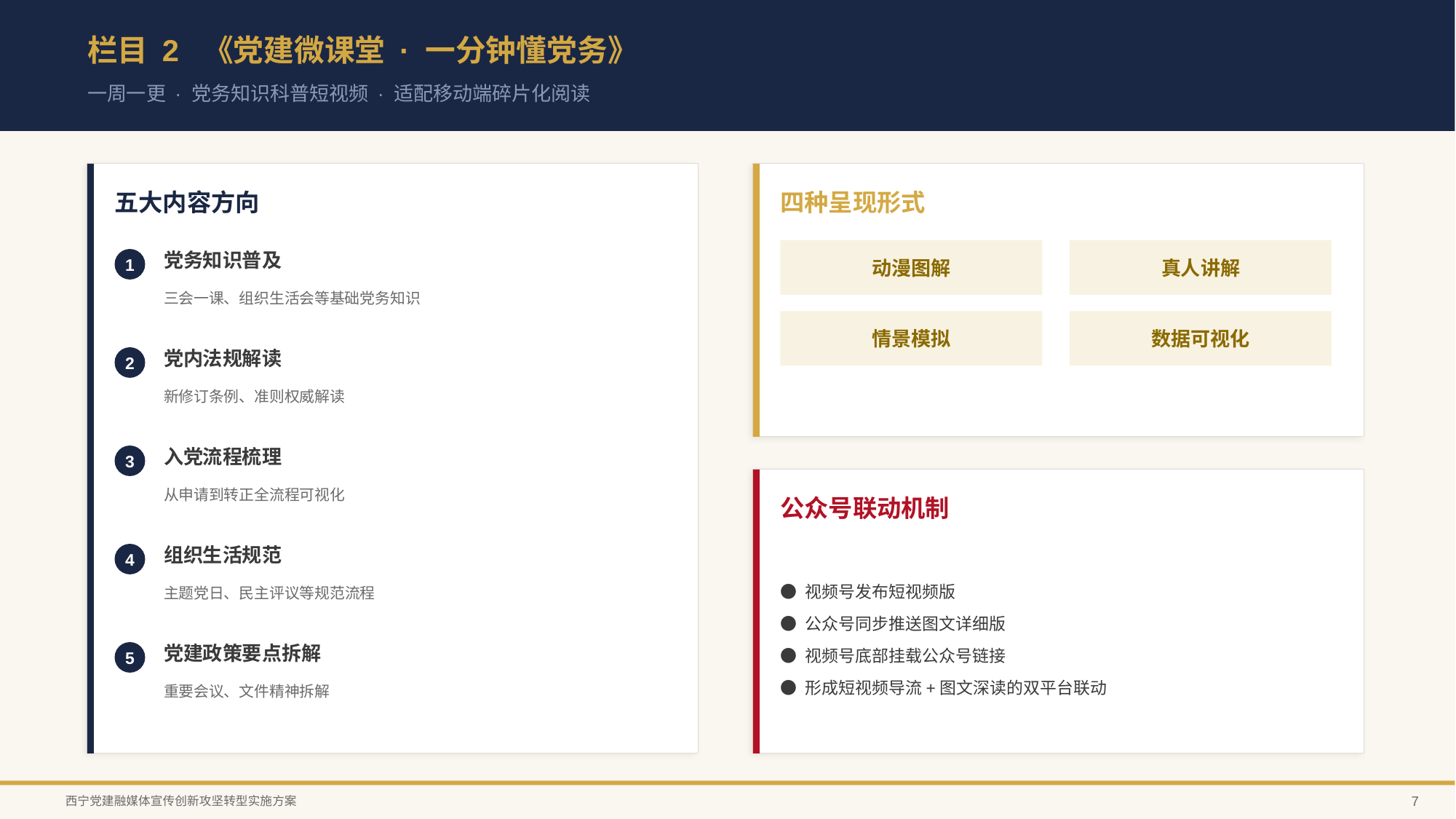

栏目 2  《党建微课堂 · 一分钟懂党务》
一周一更 · 党务知识科普短视频 · 适配移动端碎片化阅读

五大内容方向
四种呈现形式
党务知识普及

动漫图解

真人讲解

1
三会一课、组织生活会等基础党务知识

情景模拟

数据可视化
党内法规解读

2
新修订条例、准则权威解读
入党流程梳理

3

从申请到转正全流程可视化
公众号联动机制
组织生活规范
● 视频号发布短视频版
● 公众号同步推送图文详细版
● 视频号底部挂载公众号链接
● 形成短视频导流+图文深读的双平台联动

4
主题党日、民主评议等规范流程
党建政策要点拆解

5
重要会议、文件精神拆解

西宁党建融媒体宣传创新攻坚转型实施方案
7